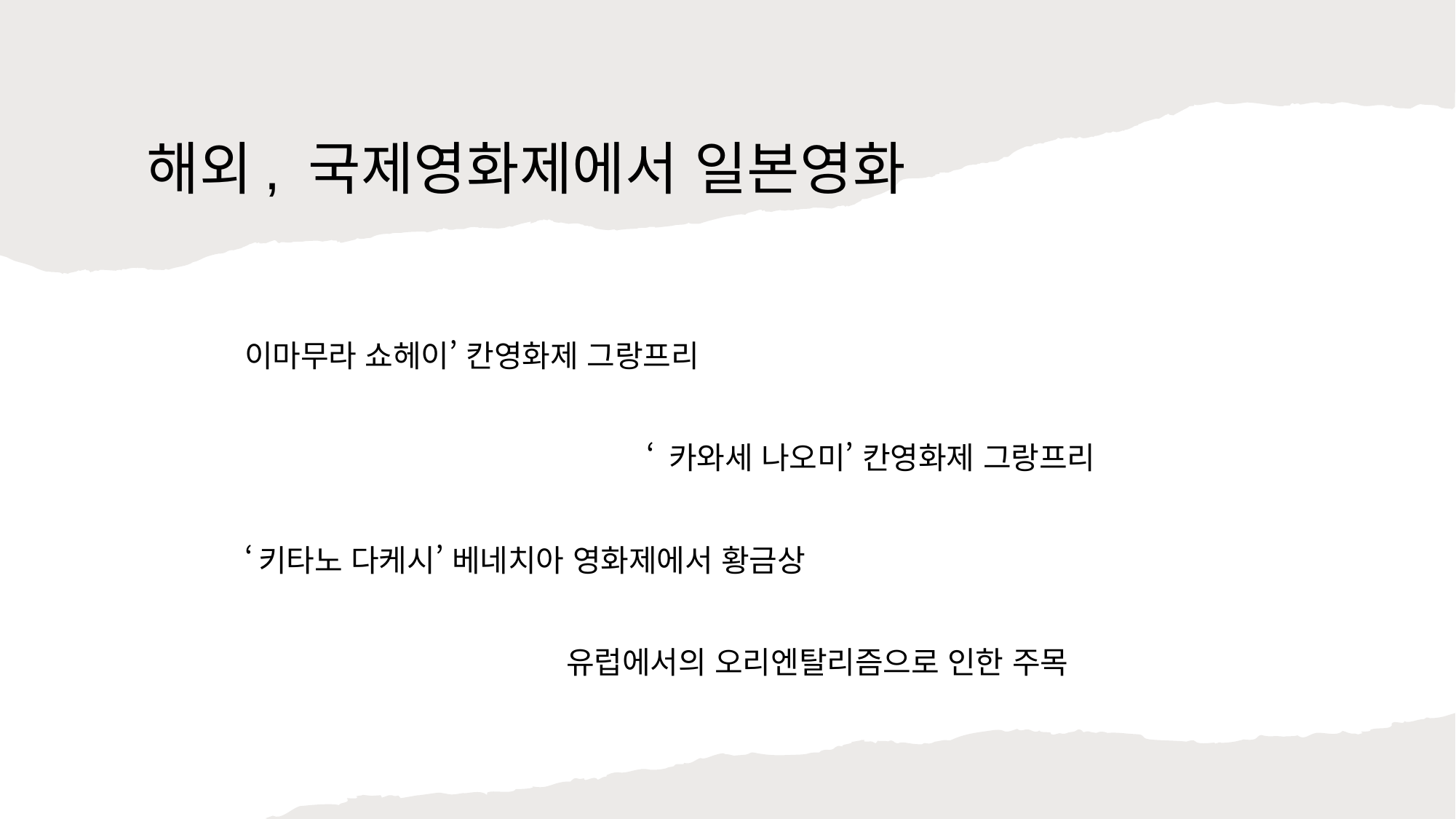

# 해외, 국제영화제에서 일본영화

이마무라 쇼헤이’ 칸영화제 그랑프리

                                               ‘ 카와세 나오미’ 칸영화제 그랑프리

‘키타노 다케시’ 베네치아 영화제에서 황금상

                                     유럽에서의 오리엔탈리즘으로 인한 주목